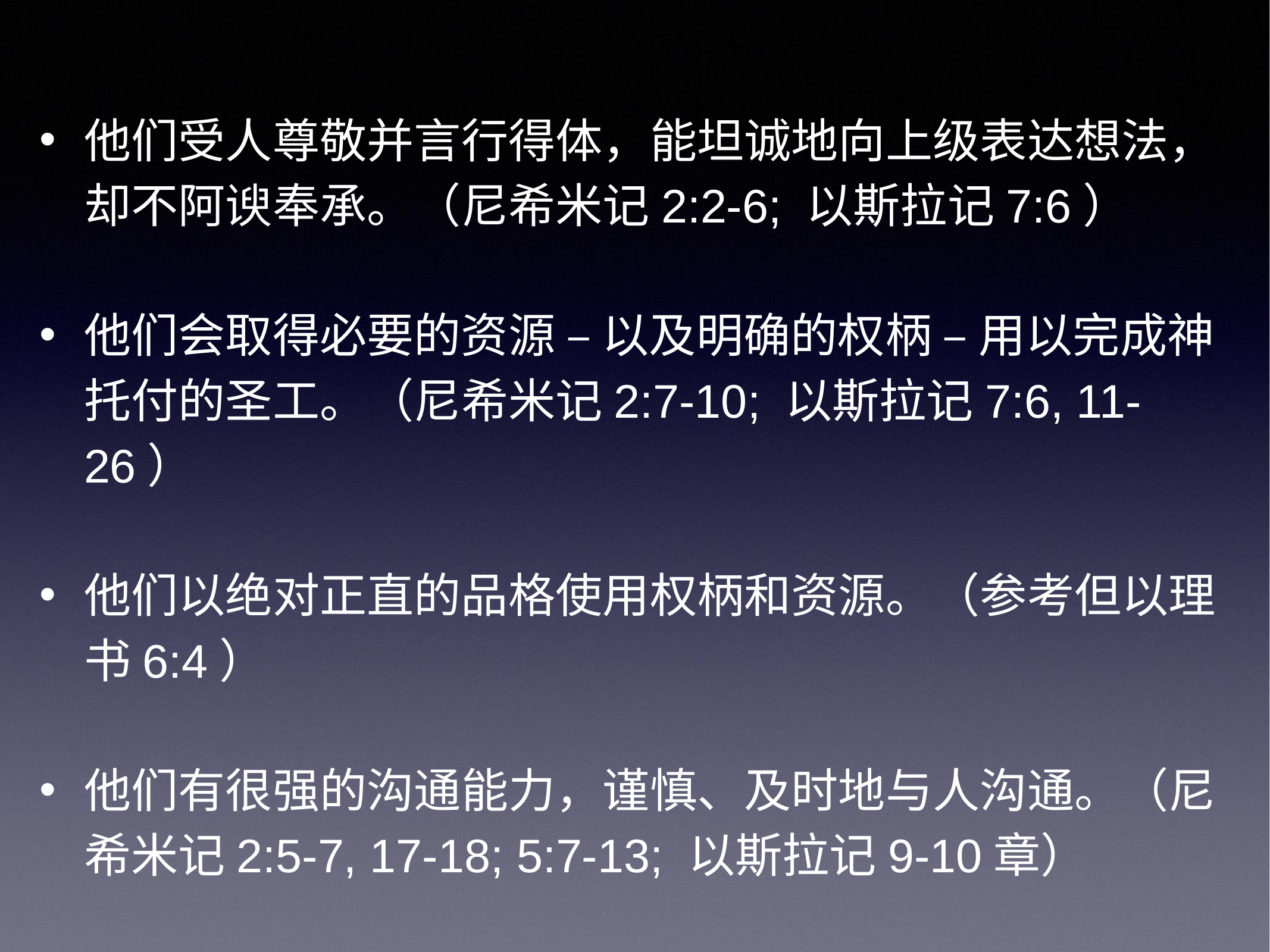

他们受人尊敬并言行得体，能坦诚地向上级表达想法，却不阿谀奉承。（尼希米记2:2-6; 以斯拉记7:6）

他们会取得必要的资源 – 以及明确的权柄 – 用以完成神托付的圣工。（尼希米记2:7-10; 以斯拉记7:6, 11-26）

他们以绝对正直的品格使用权柄和资源。（参考但以理书6:4）

他们有很强的沟通能力，谨慎、及时地与人沟通。（尼希米记2:5-7, 17-18; 5:7-13; 以斯拉记9-10章）